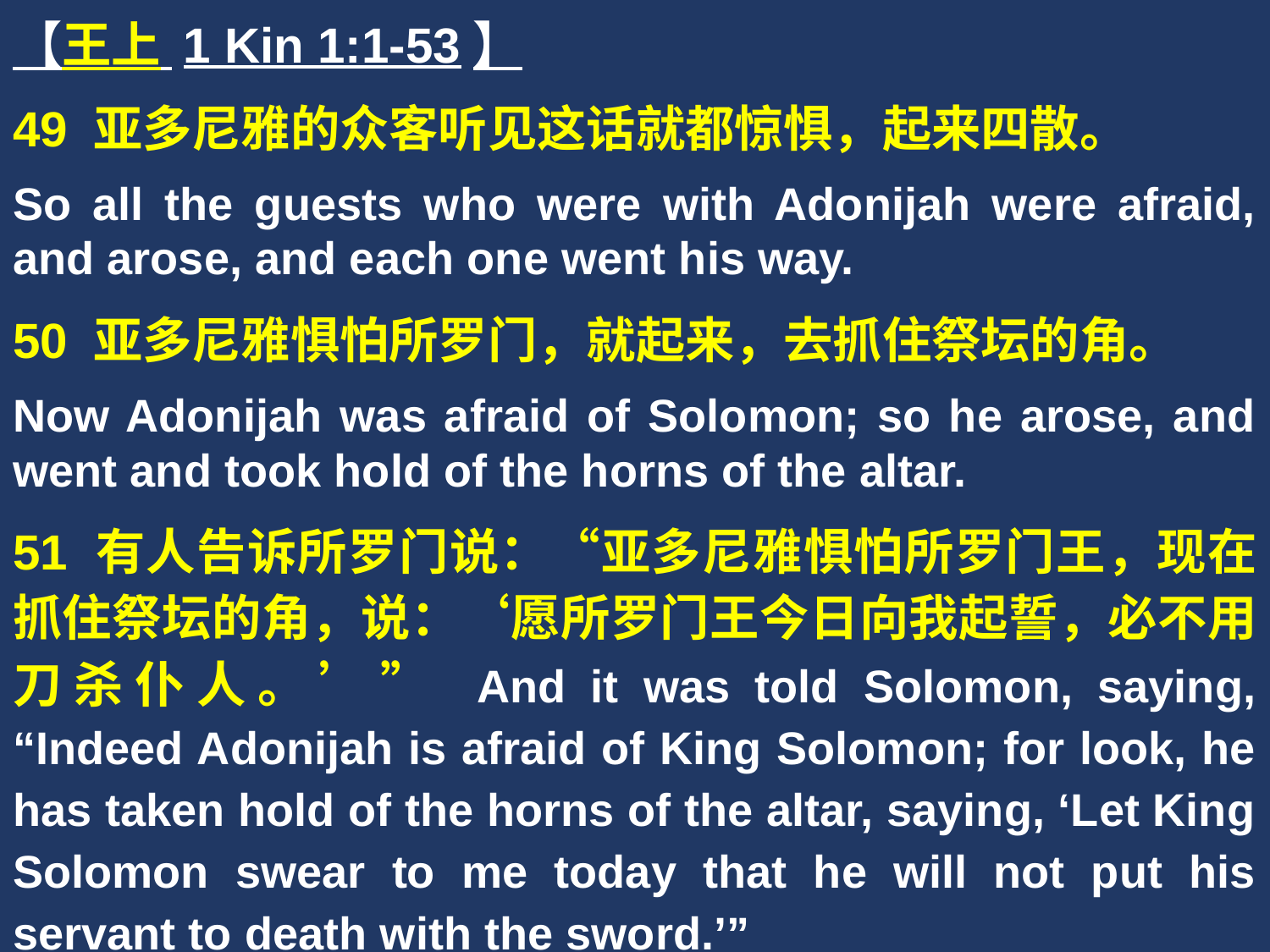

【王上 1 Kin 1:1-53】
49 亚多尼雅的众客听见这话就都惊惧，起来四散。
So all the guests who were with Adonijah were afraid, and arose, and each one went his way.
50 亚多尼雅惧怕所罗门，就起来，去抓住祭坛的角。
Now Adonijah was afraid of Solomon; so he arose, and went and took hold of the horns of the altar.
51 有人告诉所罗门说：“亚多尼雅惧怕所罗门王，现在抓住祭坛的角，说：‘愿所罗门王今日向我起誓，必不用刀杀仆人。’” And it was told Solomon, saying, “Indeed Adonijah is afraid of King Solomon; for look, he has taken hold of the horns of the altar, saying, ‘Let King Solomon swear to me today that he will not put his servant to death with the sword.’”